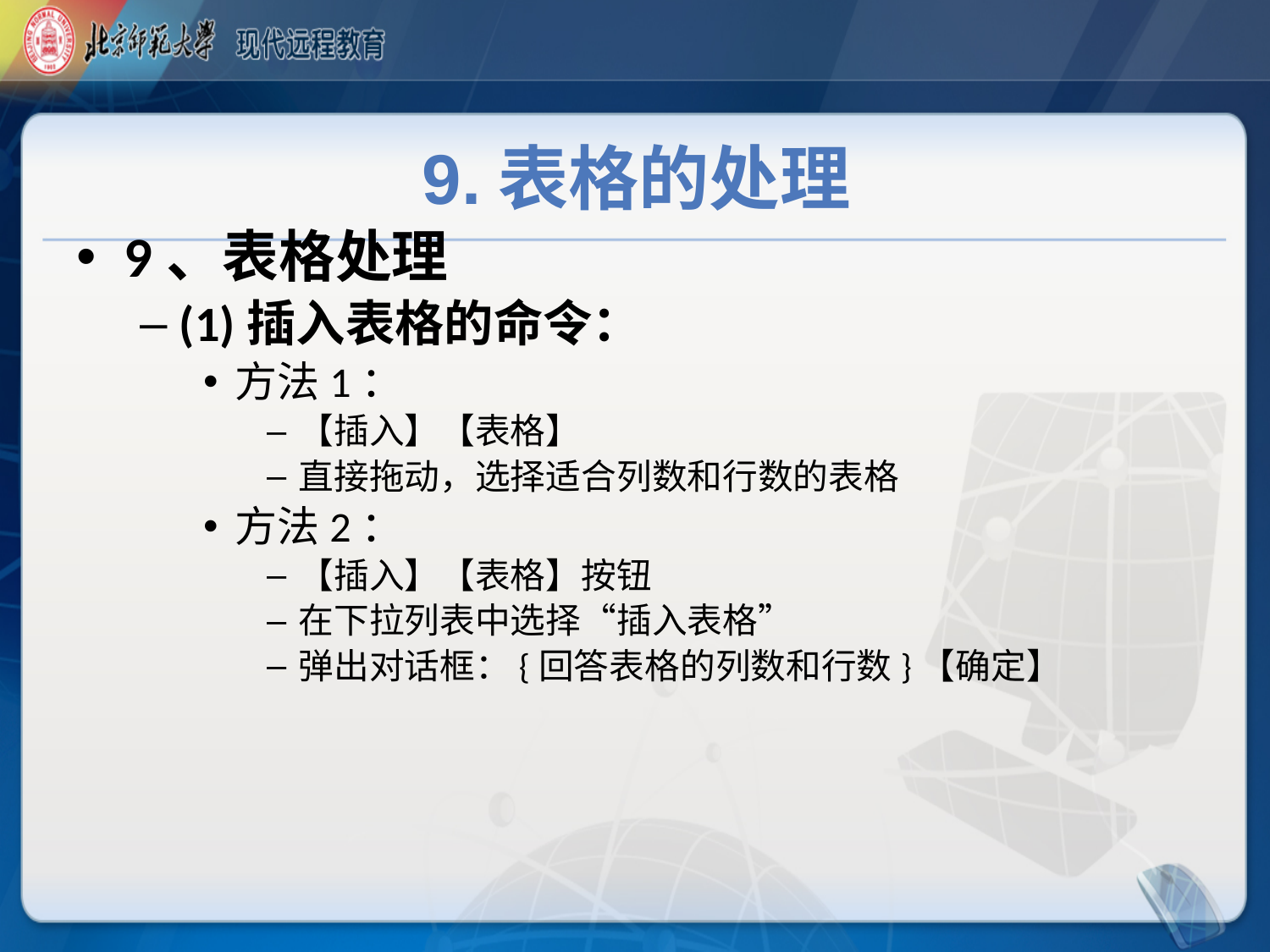

# 9.表格的处理
9、表格处理
(1)插入表格的命令：
方法1：
【插入】【表格】
直接拖动，选择适合列数和行数的表格
方法2：
【插入】【表格】按钮
在下拉列表中选择“插入表格”
弹出对话框：{回答表格的列数和行数}【确定】